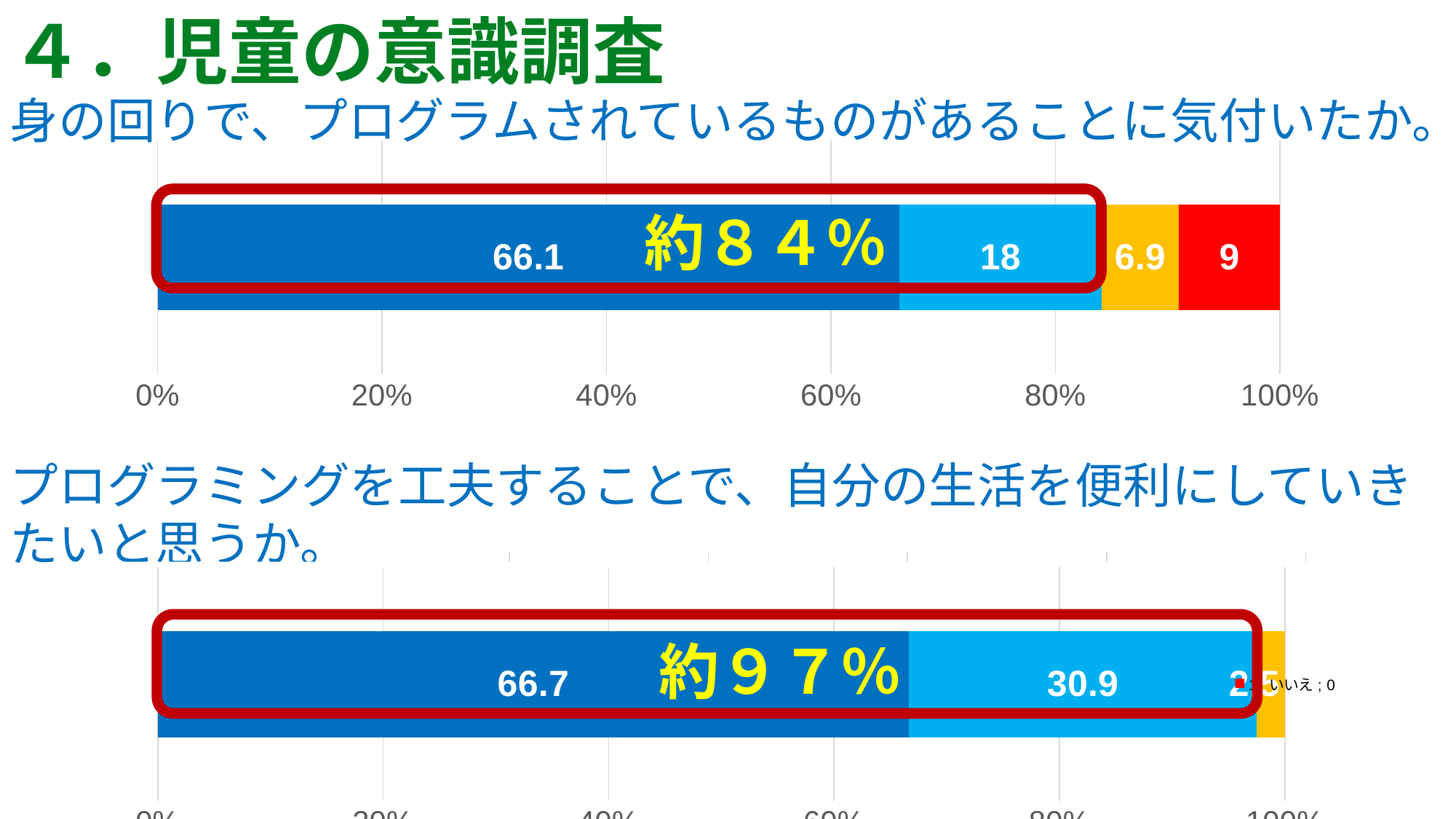

４．児童の意識調査
身の回りで、プログラムされているものがあることに気付いたか。

### Chart

| Category | はい | どちらかといえばはい | どちらかといえばいいえ | いいえ |
|---|---|---|---|---|
約８４％
プログラミングを工夫することで、自分の生活を便利にしていきたいと思うか。

### Chart

| Category | はい | どちらかといえばはい | どちらかといえばいいえ | いいえ |
|---|---|---|---|---|

### Chart

| Category | はい | どちらかといえばはい | どちらかといえばいいえ | いいえ |
|---|---|---|---|---|
約９７％